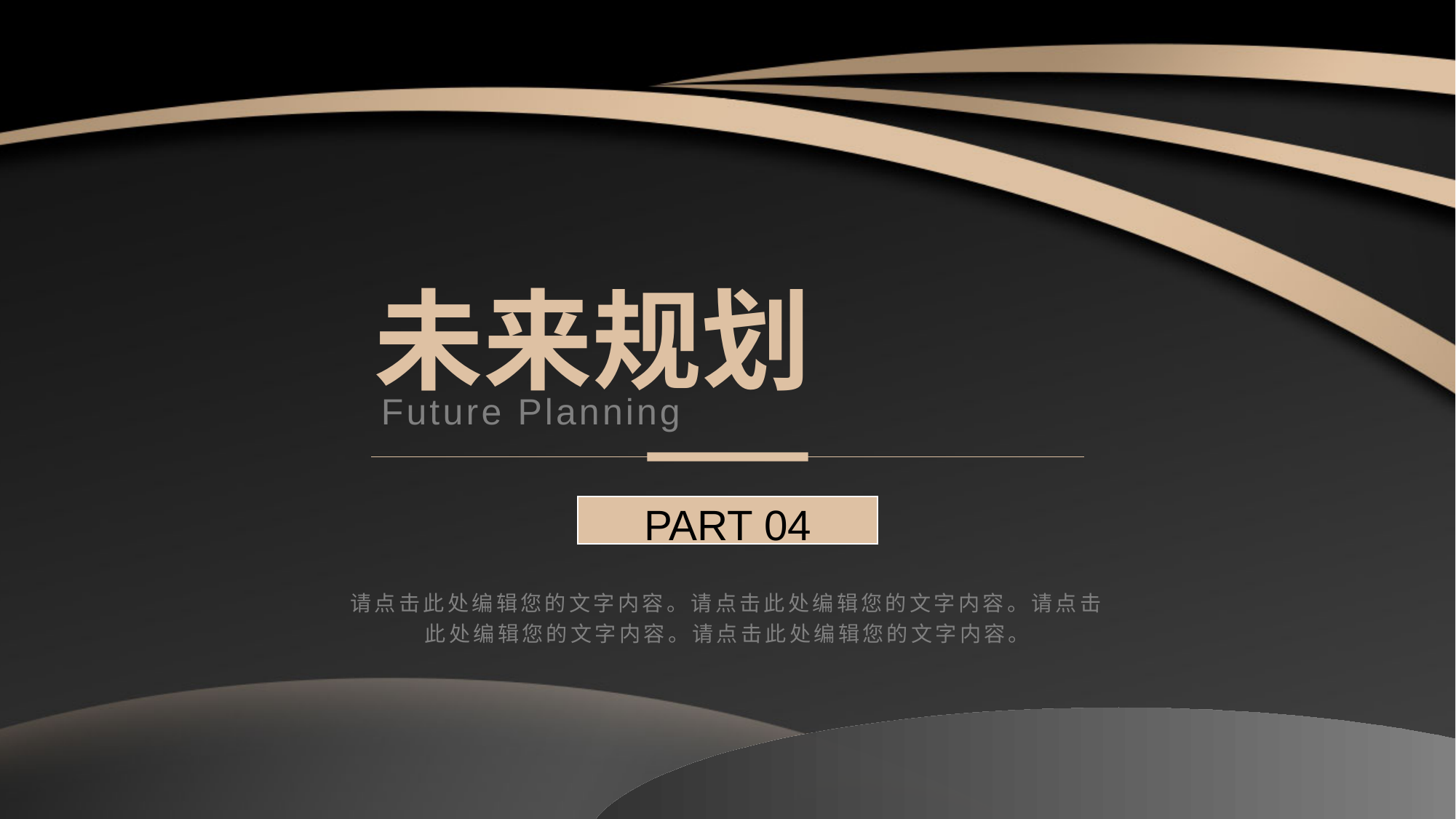

未来规划
Future Planning

PART 04

请点击此处编辑您的文字内容。请点击此处编辑您的文字内容。请点击此处编辑您的文字内容。请点击此处编辑您的文字内容。